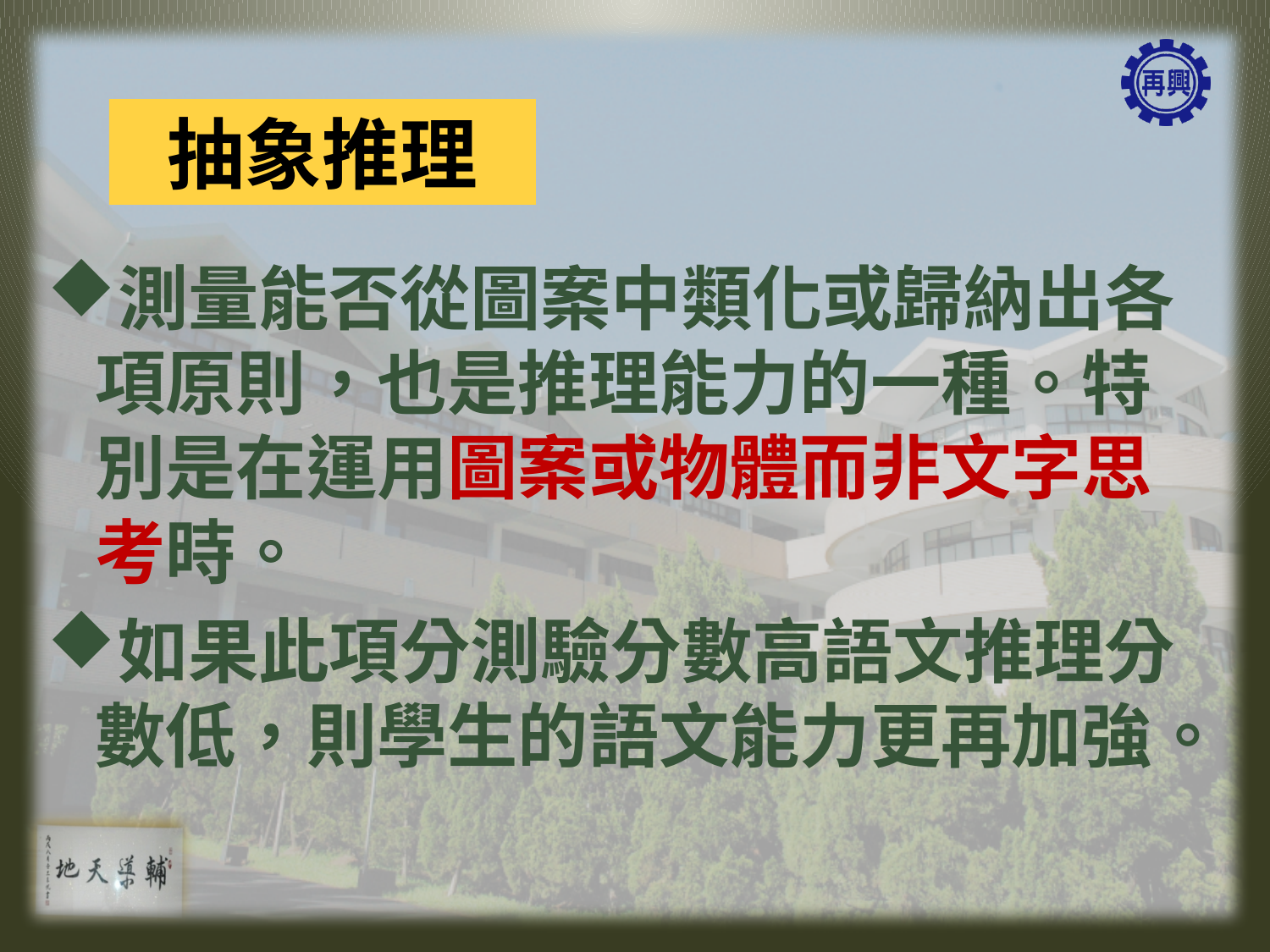

抽象推理
測量能否從圖案中類化或歸納出各項原則，也是推理能力的一種。特別是在運用圖案或物體而非文字思考時。
如果此項分測驗分數高語文推理分數低，則學生的語文能力更再加強。